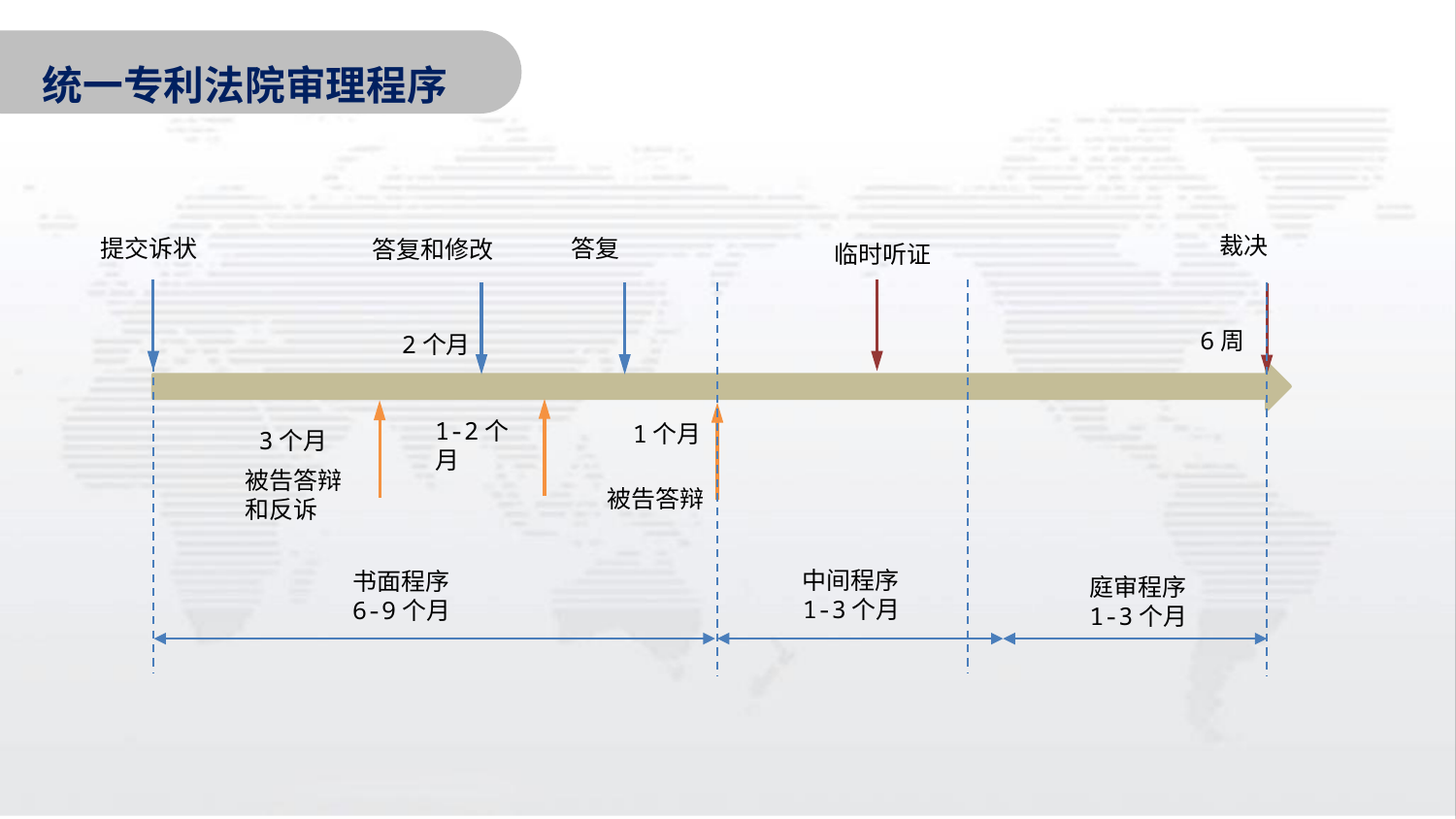

统一专利法院审理程序

裁决
答复
提交诉状
答复和修改
临时听证
6周
2个月

1-2个月
1个月
3个月
被告答辩和反诉
被告答辩
中间程序1-3个月
书面程序6-9个月
庭审程序1-3个月